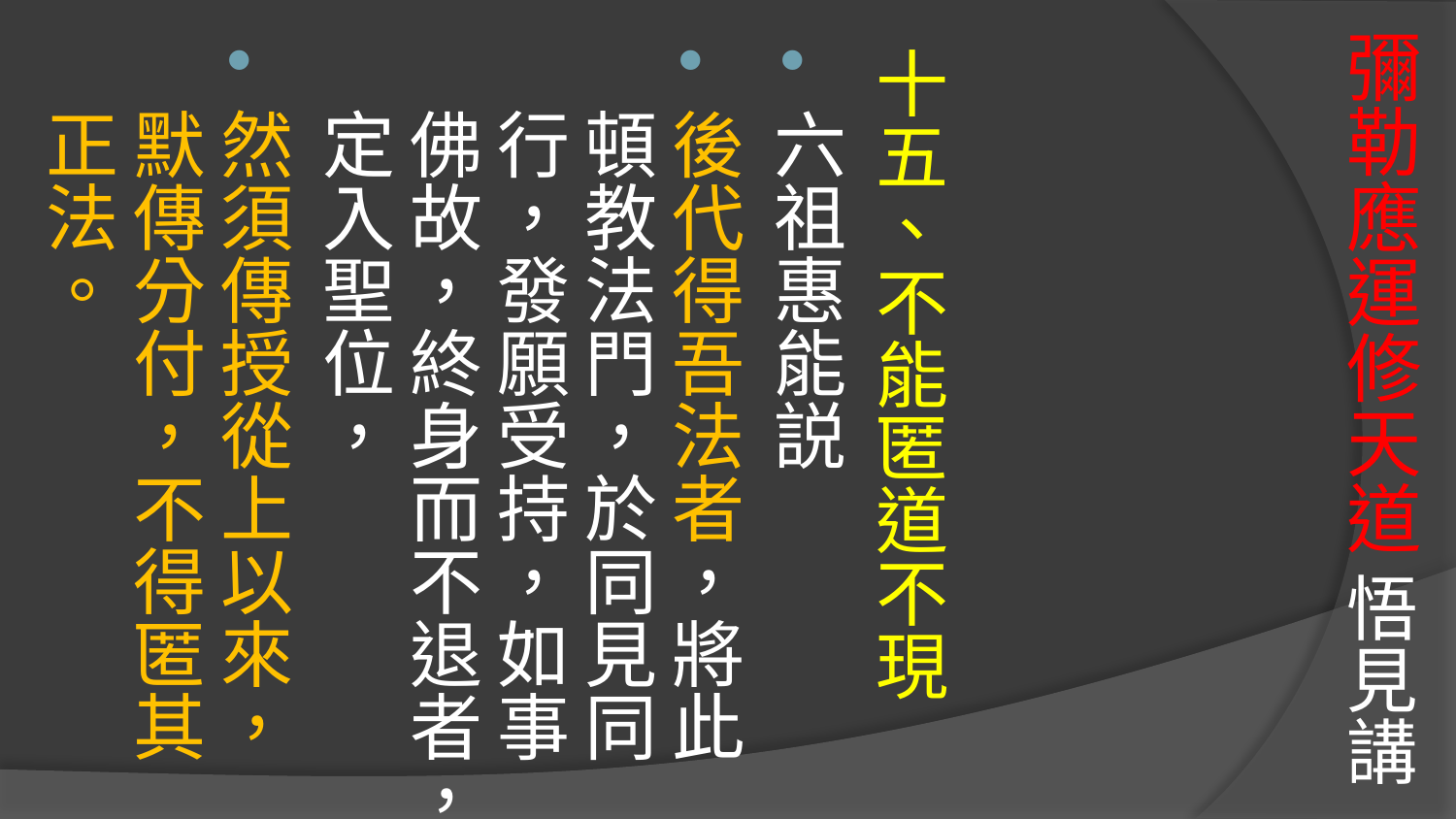

# 彌勒應運修天道 悟見講
十五、不能匿道不現
六祖惠能説
後代得吾法者，將此頓教法門，於同見同行，發願受持，如事佛故，終身而不退者，定入聖位，
然須傳授從上以來，默傳分付，不得匿其正法。